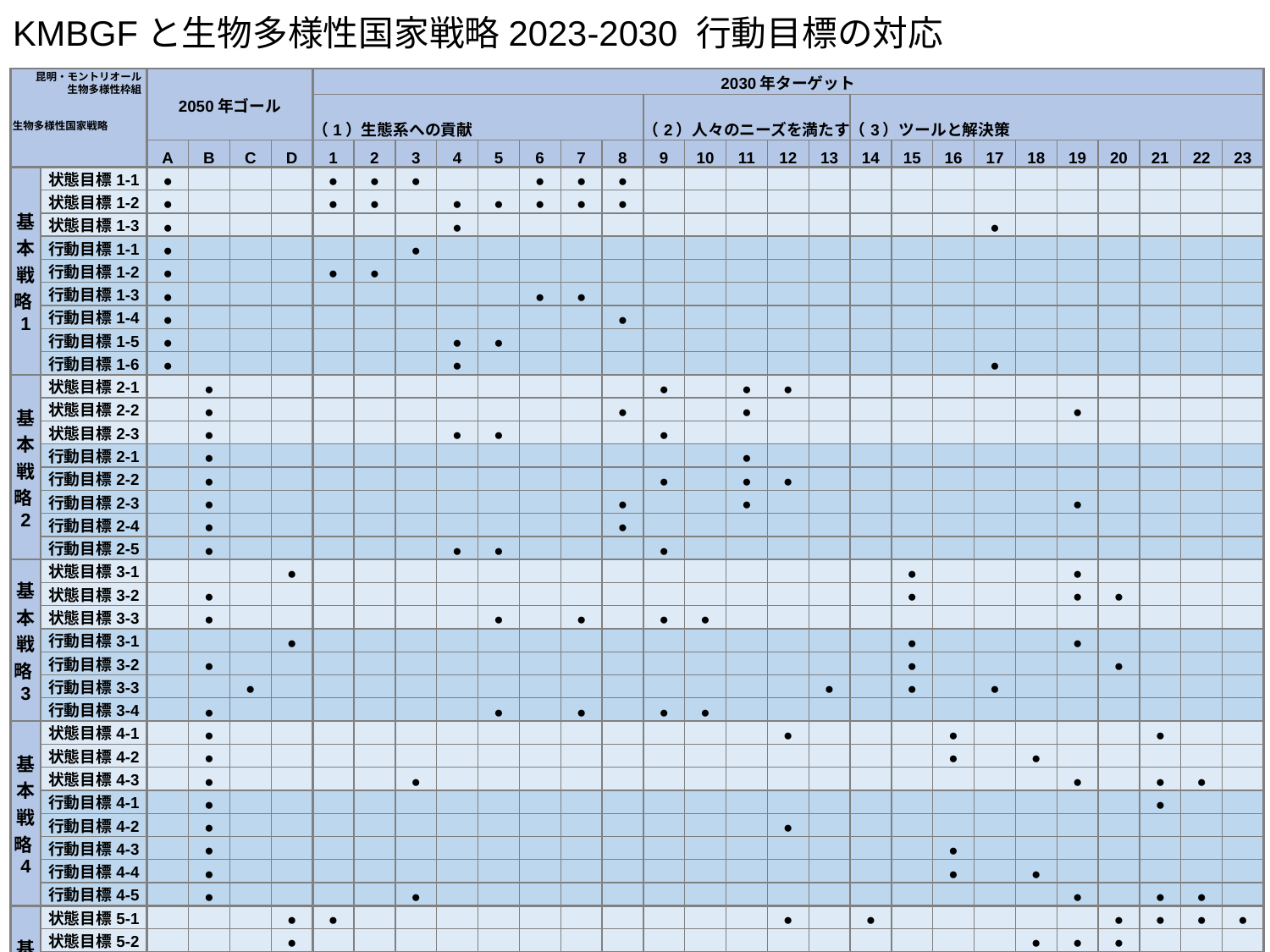

# KMBGFと生物多様性国家戦略2023-2030 行動目標の対応
昆明・モントリオール
生物多様性枠組
生物多様性国家戦略
|  |  | 2050年ゴール |  |  |  | 2030年ターゲット |  |  |  |  |  |  |  |  |  |  |  |  |  |  |  |  |  |  |  |  |  |  |
| --- | --- | --- | --- | --- | --- | --- | --- | --- | --- | --- | --- | --- | --- | --- | --- | --- | --- | --- | --- | --- | --- | --- | --- | --- | --- | --- | --- | --- |
|  |  |  |  |  |  | （1）生態系への貢献 |  |  |  |  |  |  |  | （2）人々のニーズを満たす |  |  |  |  | （3）ツールと解決策 |  |  |  |  |  |  |  |  |  |
|  |  | A | B | C | D | 1 | 2 | 3 | 4 | 5 | 6 | 7 | 8 | 9 | 10 | 11 | 12 | 13 | 14 | 15 | 16 | 17 | 18 | 19 | 20 | 21 | 22 | 23 |
| 基本戦略1 | 状態目標1-1 | ● |  |  |  | ● | ● | ● |  |  | ● | ● | ● |  |  |  |  |  |  |  |  |  |  |  |  |  |  |  |
|  | 状態目標1-2 | ● |  |  |  | ● | ● |  | ● | ● | ● | ● | ● |  |  |  |  |  |  |  |  |  |  |  |  |  |  |  |
|  | 状態目標1-3 | ● |  |  |  |  |  |  | ● |  |  |  |  |  |  |  |  |  |  |  |  | ● |  |  |  |  |  |  |
|  | 行動目標1-1 | ● |  |  |  |  |  | ● |  |  |  |  |  |  |  |  |  |  |  |  |  |  |  |  |  |  |  |  |
|  | 行動目標1-2 | ● |  |  |  | ● | ● |  |  |  |  |  |  |  |  |  |  |  |  |  |  |  |  |  |  |  |  |  |
|  | 行動目標1-3 | ● |  |  |  |  |  |  |  |  | ● | ● |  |  |  |  |  |  |  |  |  |  |  |  |  |  |  |  |
|  | 行動目標1-4 | ● |  |  |  |  |  |  |  |  |  |  | ● |  |  |  |  |  |  |  |  |  |  |  |  |  |  |  |
|  | 行動目標1-5 | ● |  |  |  |  |  |  | ● | ● |  |  |  |  |  |  |  |  |  |  |  |  |  |  |  |  |  |  |
|  | 行動目標1-6 | ● |  |  |  |  |  |  | ● |  |  |  |  |  |  |  |  |  |  |  |  | ● |  |  |  |  |  |  |
| 基本戦略2 | 状態目標2-1 |  | ● |  |  |  |  |  |  |  |  |  |  | ● |  | ● | ● |  |  |  |  |  |  |  |  |  |  |  |
|  | 状態目標2-2 |  | ● |  |  |  |  |  |  |  |  |  | ● |  |  | ● |  |  |  |  |  |  |  | ● |  |  |  |  |
|  | 状態目標2-3 |  | ● |  |  |  |  |  | ● | ● |  |  |  | ● |  |  |  |  |  |  |  |  |  |  |  |  |  |  |
|  | 行動目標2-1 |  | ● |  |  |  |  |  |  |  |  |  |  |  |  | ● |  |  |  |  |  |  |  |  |  |  |  |  |
|  | 行動目標2-2 |  | ● |  |  |  |  |  |  |  |  |  |  | ● |  | ● | ● |  |  |  |  |  |  |  |  |  |  |  |
|  | 行動目標2-3 |  | ● |  |  |  |  |  |  |  |  |  | ● |  |  | ● |  |  |  |  |  |  |  | ● |  |  |  |  |
|  | 行動目標2-4 |  | ● |  |  |  |  |  |  |  |  |  | ● |  |  |  |  |  |  |  |  |  |  |  |  |  |  |  |
|  | 行動目標2-5 |  | ● |  |  |  |  |  | ● | ● |  |  |  | ● |  |  |  |  |  |  |  |  |  |  |  |  |  |  |
| 基本戦略3 | 状態目標3-1 |  |  |  | ● |  |  |  |  |  |  |  |  |  |  |  |  |  |  | ● |  |  |  | ● |  |  |  |  |
|  | 状態目標3-2 |  | ● |  |  |  |  |  |  |  |  |  |  |  |  |  |  |  |  | ● |  |  |  | ● | ● |  |  |  |
|  | 状態目標3-3 |  | ● |  |  |  |  |  |  | ● |  | ● |  | ● | ● |  |  |  |  |  |  |  |  |  |  |  |  |  |
|  | 行動目標3-1 |  |  |  | ● |  |  |  |  |  |  |  |  |  |  |  |  |  |  | ● |  |  |  | ● |  |  |  |  |
|  | 行動目標3-2 |  | ● |  |  |  |  |  |  |  |  |  |  |  |  |  |  |  |  | ● |  |  |  |  | ● |  |  |  |
|  | 行動目標3-3 |  |  | ● |  |  |  |  |  |  |  |  |  |  |  |  |  | ● |  | ● |  | ● |  |  |  |  |  |  |
|  | 行動目標3-4 |  | ● |  |  |  |  |  |  | ● |  | ● |  | ● | ● |  |  |  |  |  |  |  |  |  |  |  |  |  |
| 基本戦略4 | 状態目標4-1 |  | ● |  |  |  |  |  |  |  |  |  |  |  |  |  | ● |  |  |  | ● |  |  |  |  | ● |  |  |
|  | 状態目標4-2 |  | ● |  |  |  |  |  |  |  |  |  |  |  |  |  |  |  |  |  | ● |  | ● |  |  |  |  |  |
|  | 状態目標4-3 |  | ● |  |  |  |  | ● |  |  |  |  |  |  |  |  |  |  |  |  |  |  |  | ● |  | ● | ● |  |
|  | 行動目標4-1 |  | ● |  |  |  |  |  |  |  |  |  |  |  |  |  |  |  |  |  |  |  |  |  |  | ● |  |  |
|  | 行動目標4-2 |  | ● |  |  |  |  |  |  |  |  |  |  |  |  |  | ● |  |  |  |  |  |  |  |  |  |  |  |
|  | 行動目標4-3 |  | ● |  |  |  |  |  |  |  |  |  |  |  |  |  |  |  |  |  | ● |  |  |  |  |  |  |  |
|  | 行動目標4-4 |  | ● |  |  |  |  |  |  |  |  |  |  |  |  |  |  |  |  |  | ● |  | ● |  |  |  |  |  |
|  | 行動目標4-5 |  | ● |  |  |  |  | ● |  |  |  |  |  |  |  |  |  |  |  |  |  |  |  | ● |  | ● | ● |  |
| 基本戦略5 | 状態目標5-1 |  |  |  | ● | ● |  |  |  |  |  |  |  |  |  |  | ● |  | ● |  |  |  |  |  | ● | ● | ● | ● |
|  | 状態目標5-2 |  |  |  | ● |  |  |  |  |  |  |  |  |  |  |  |  |  |  |  |  |  | ● | ● | ● |  |  |  |
|  | 状態目標5-3 |  |  |  | ● |  |  |  |  |  |  |  |  |  |  |  |  |  |  |  |  |  |  |  | ● |  |  |  |
|  | 行動目標5-1 |  |  |  | ● |  |  |  |  |  |  |  |  |  |  |  |  |  | ● |  |  |  |  |  | ● | ● |  |  |
|  | 行動目標5-2 |  |  |  | ● |  |  |  |  |  |  |  |  |  |  |  |  |  | ● |  |  |  |  |  | ● | ● | ● |  |
|  | 行動目標5-3 |  |  |  | ● | ● |  |  |  |  |  |  |  |  |  |  | ● |  | ● |  |  |  |  |  |  |  | ● | ● |
|  | 行動目標5-4 |  |  |  | ● |  |  |  |  |  |  |  |  |  |  |  |  |  |  |  |  |  | ● | ● |  |  |  |  |
|  | 行動目標5-5 |  |  |  | ● |  |  |  |  |  |  |  |  |  |  |  |  |  |  |  |  |  |  |  | ● |  |  |  |